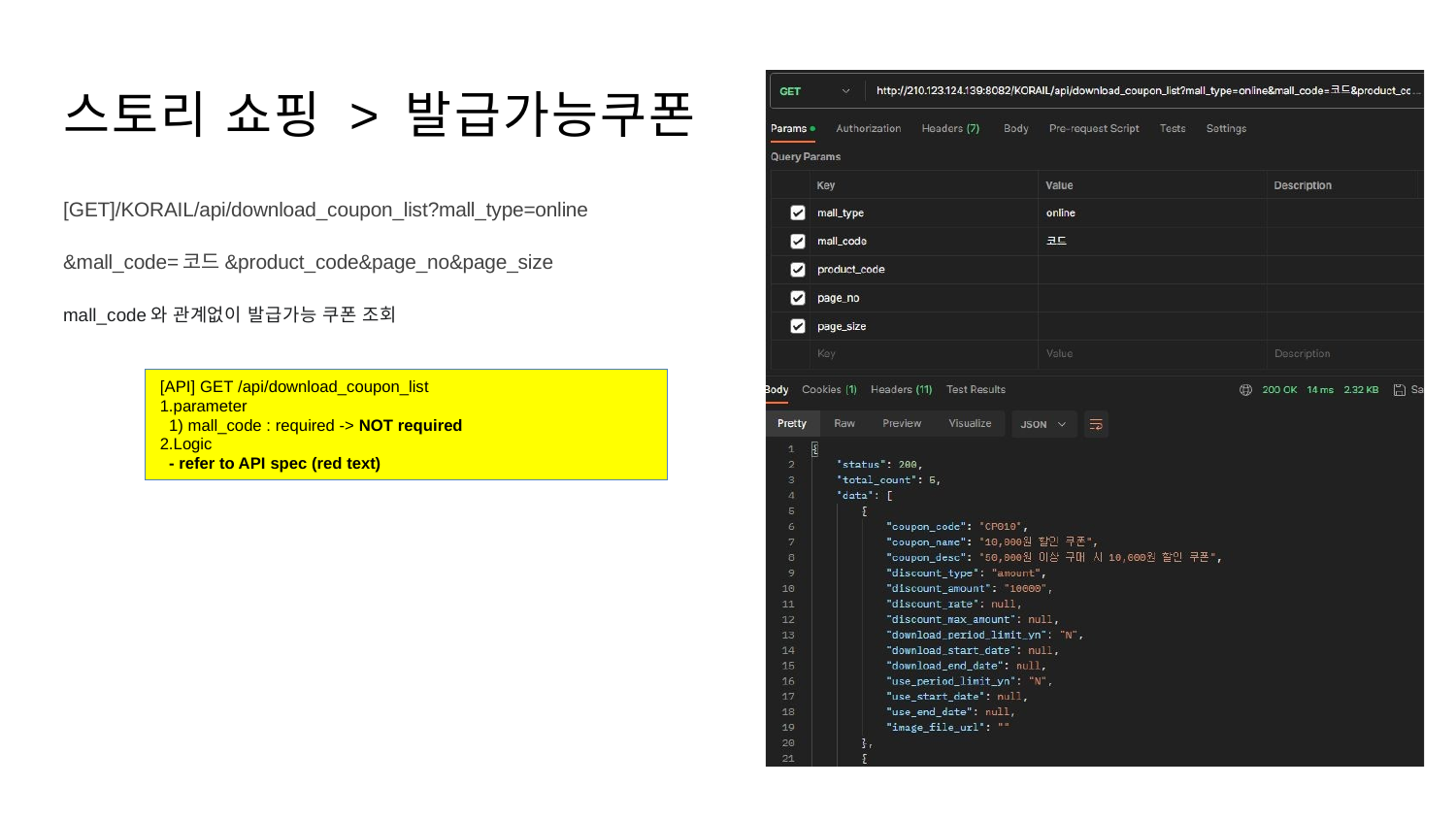

# 스토리 쇼핑 > 발급가능쿠폰
[GET]/KORAIL/api/download_coupon_list?mall_type=online

&mall_code=코드&product_code&page_no&page_size

mall_code와 관계없이 발급가능 쿠폰 조회
[API] GET /api/download_coupon_list
1.parameter
  1) mall_code : required -> NOT required
2.Logic
  - refer to API spec (red text)